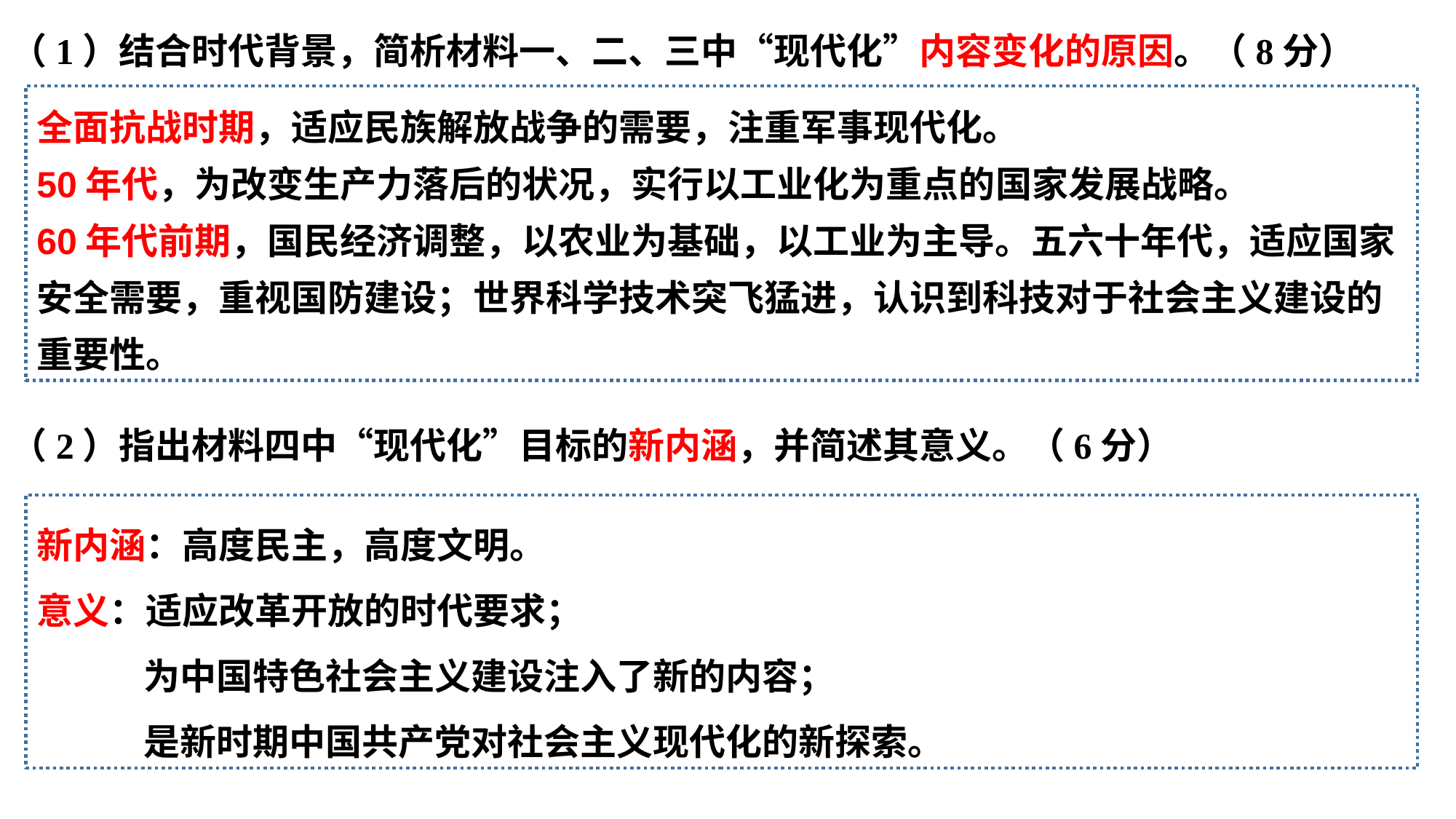

（1）结合时代背景，简析材料一、二、三中“现代化”内容变化的原因。（8分）
全面抗战时期，适应民族解放战争的需要，注重军事现代化。
50年代，为改变生产力落后的状况，实行以工业化为重点的国家发展战略。
60年代前期，国民经济调整，以农业为基础，以工业为主导。五六十年代，适应国家安全需要，重视国防建设；世界科学技术突飞猛进，认识到科技对于社会主义建设的重要性。
（2）指出材料四中“现代化”目标的新内涵，并简述其意义。（6分）
新内涵：高度民主，高度文明。
意义：适应改革开放的时代要求；
            为中国特色社会主义建设注入了新的内容；
            是新时期中国共产党对社会主义现代化的新探索。